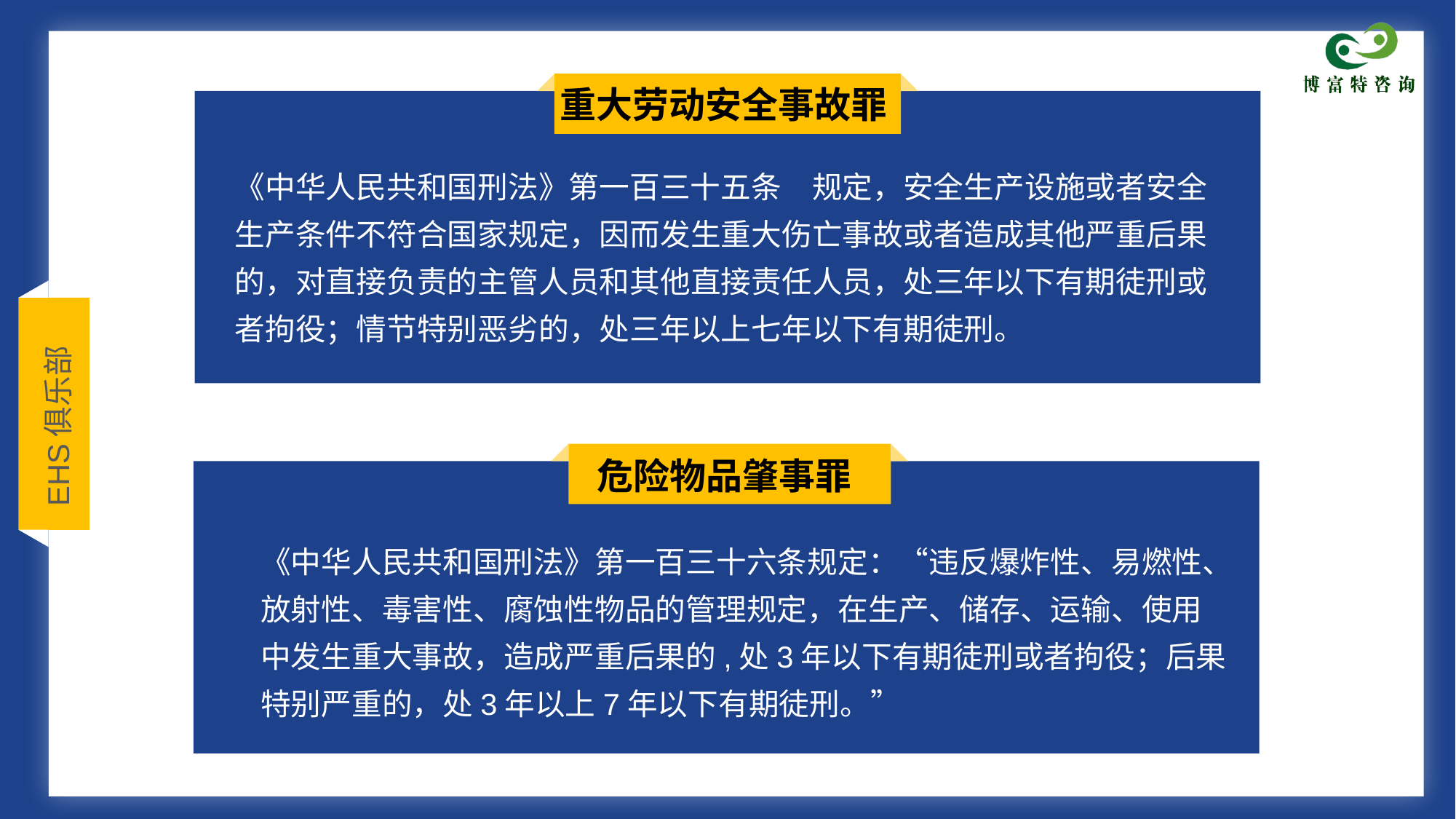

重大劳动安全事故罪

《中华人民共和国刑法》第一百三十五条　规定，安全生产设施或者安全生产条件不符合国家规定，因而发生重大伤亡事故或者造成其他严重后果的，对直接负责的主管人员和其他直接责任人员，处三年以下有期徒刑或者拘役；情节特别恶劣的，处三年以上七年以下有期徒刑。

危险物品肇事罪

《中华人民共和国刑法》第一百三十六条规定：“违反爆炸性、易燃性、放射性、毒害性、腐蚀性物品的管理规定，在生产、储存、运输、使用中发生重大事故，造成严重后果的,处3年以下有期徒刑或者拘役；后果特别严重的，处3年以上7年以下有期徒刑。”